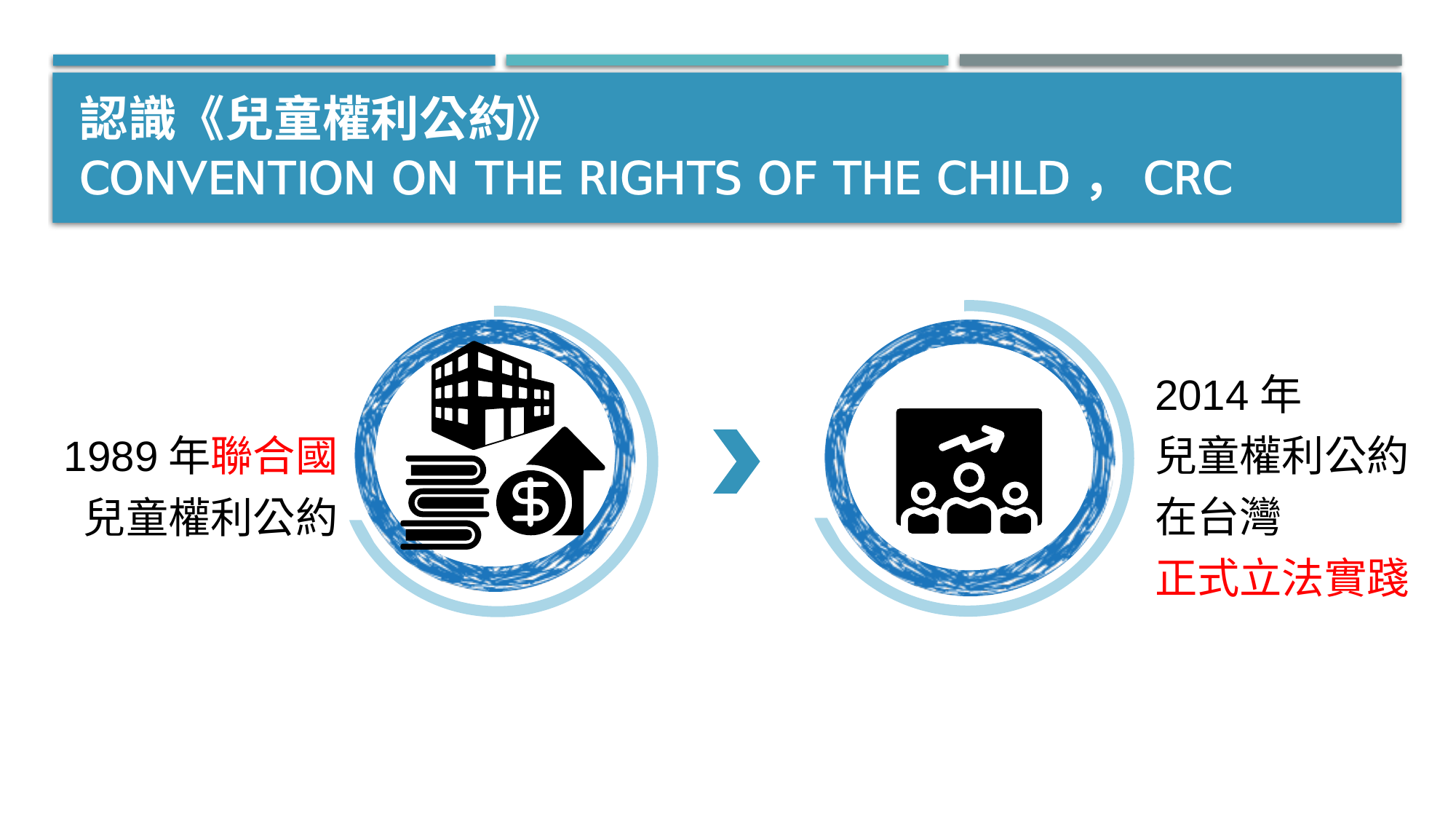

# 認識《兒童權利公約》 Convention on the Rights of the Child，CRC

2014年
兒童權利公約在台灣
正式立法實踐

1989年聯合國
兒童權利公約

2019年正是兒童權利公約三十週年